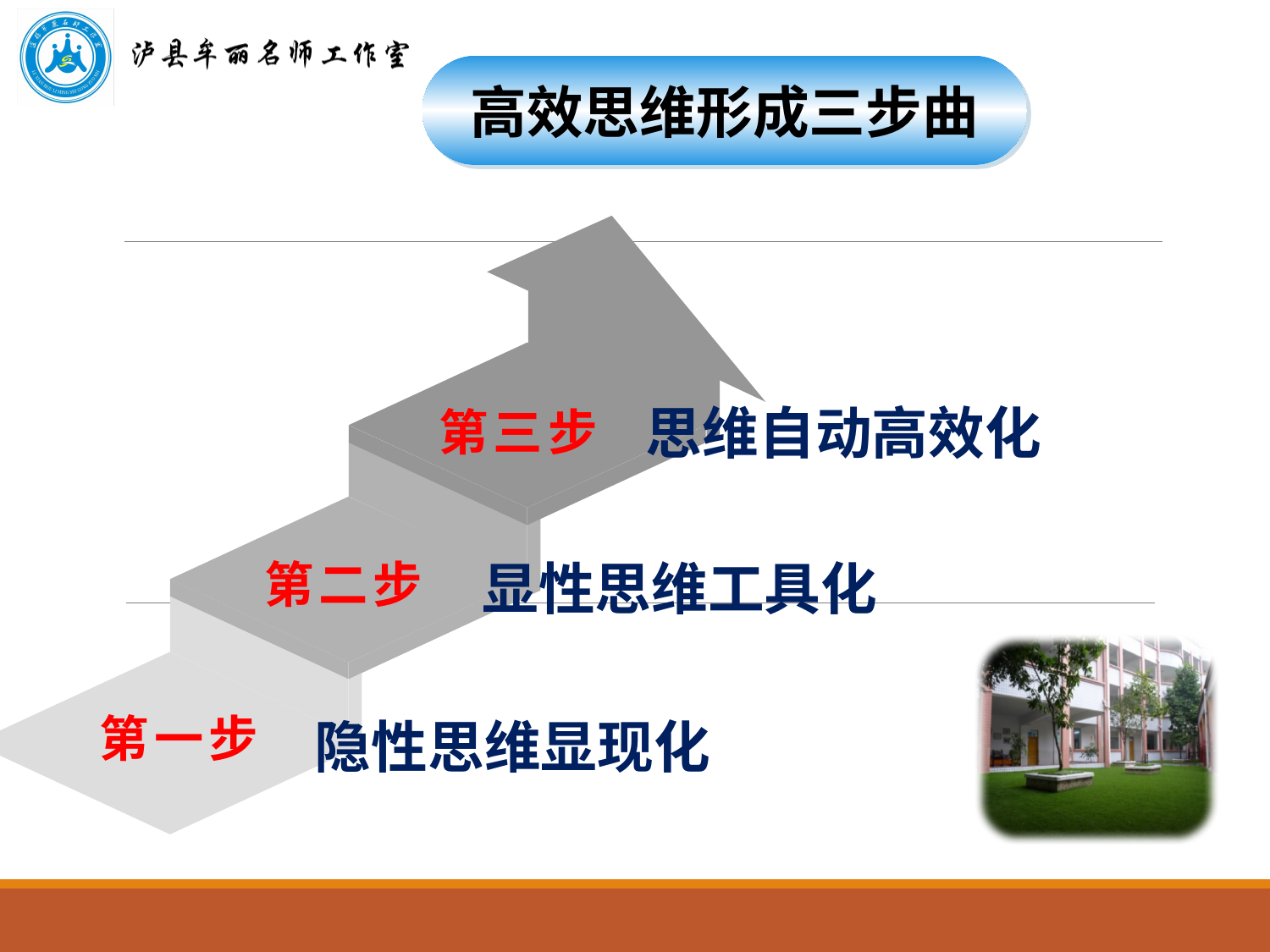

高效思维形成三步曲

第三步
思维自动高效化

第二步
显性思维工具化

第一步
隐性思维显现化